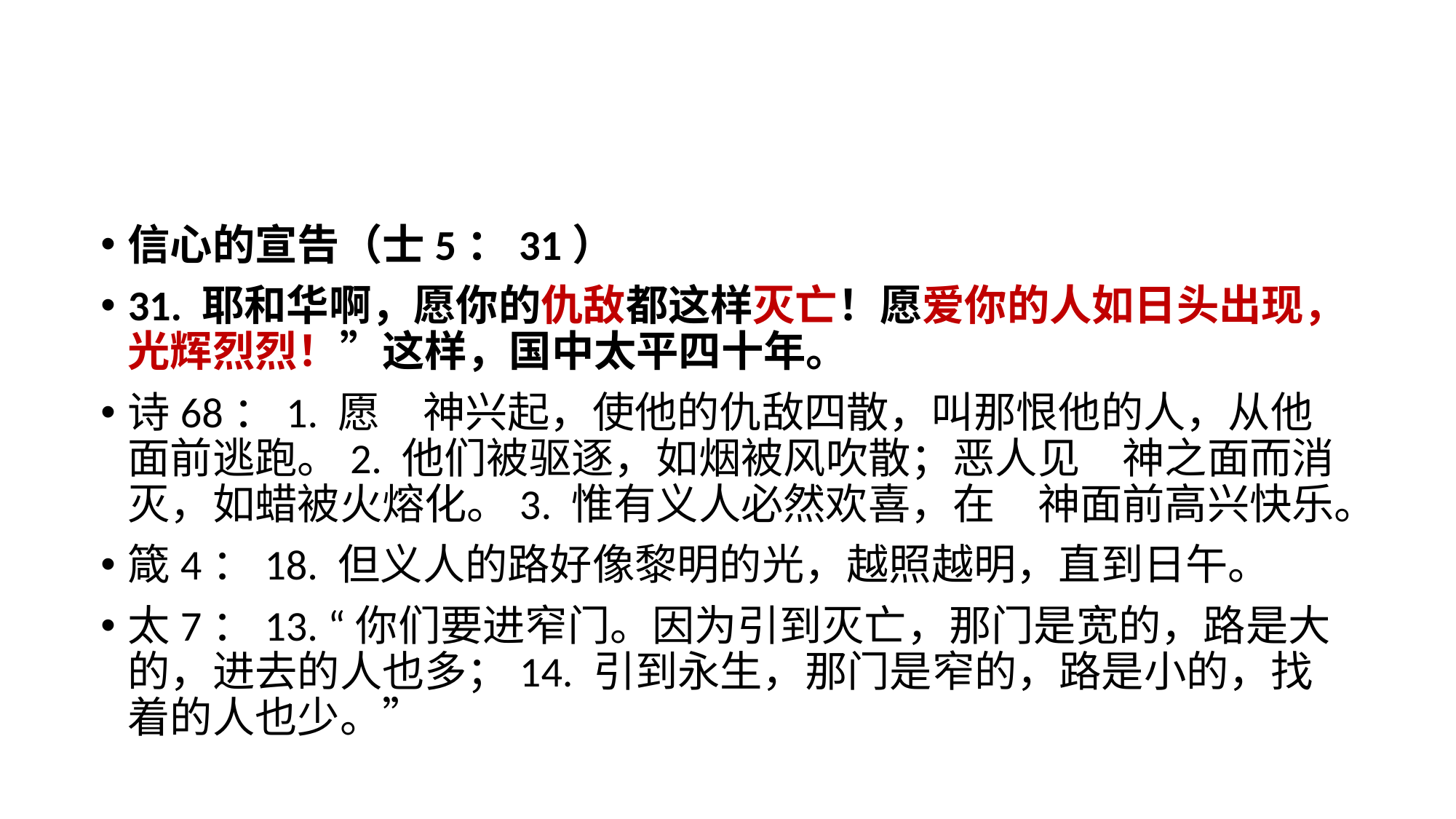

信心的宣告（士5：31）
31. 耶和华啊，愿你的仇敌都这样灭亡！愿爱你的人如日头出现，光辉烈烈！”这样，国中太平四十年。
诗68：1. 愿　神兴起，使他的仇敌四散，叫那恨他的人，从他面前逃跑。2. 他们被驱逐，如烟被风吹散；恶人见　神之面而消灭，如蜡被火熔化。3. 惟有义人必然欢喜，在　神面前高兴快乐。
箴4：18. 但义人的路好像黎明的光，越照越明，直到日午。
太7：13. “你们要进窄门。因为引到灭亡，那门是宽的，路是大的，进去的人也多；14. 引到永生，那门是窄的，路是小的，找着的人也少。”